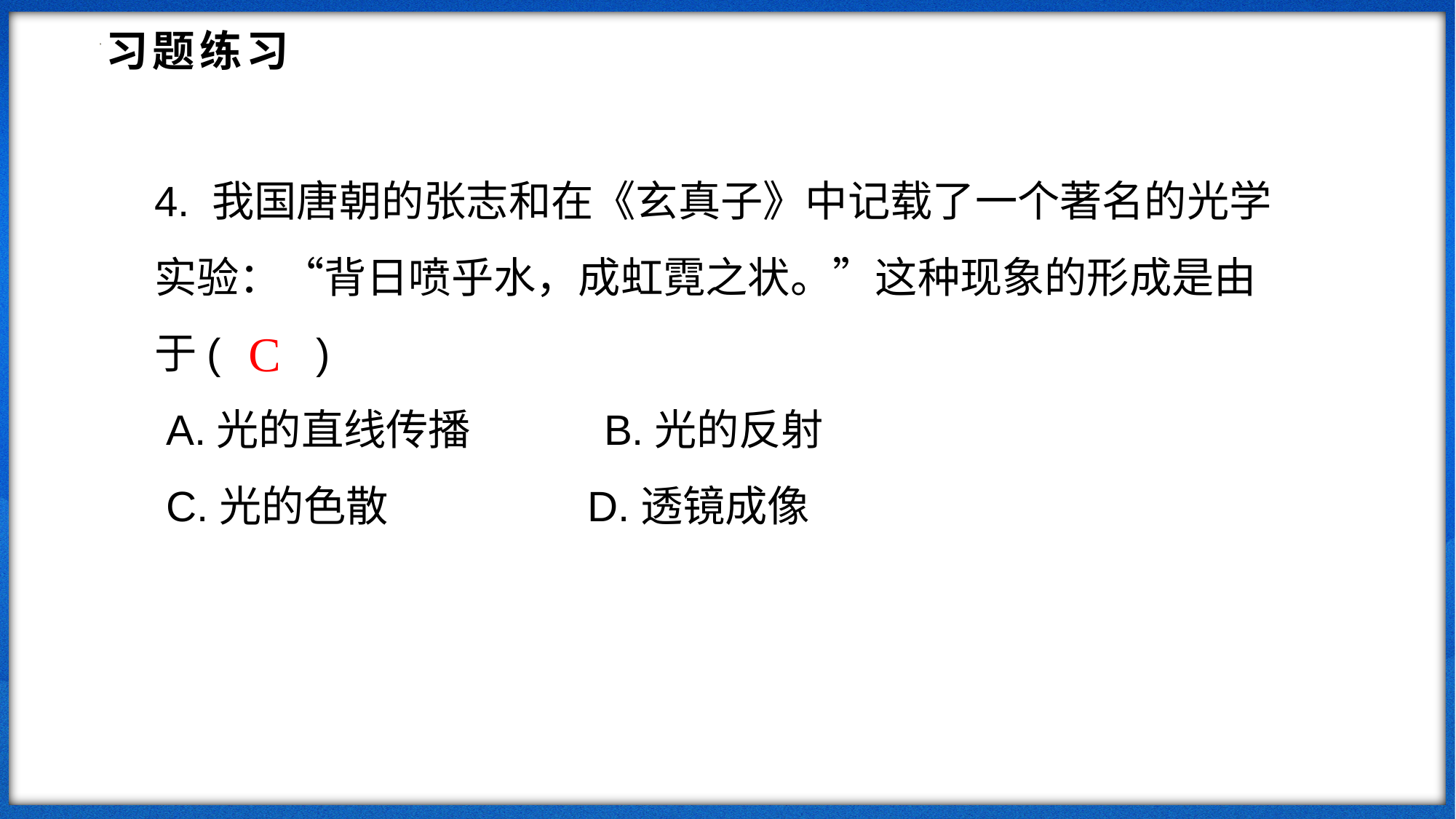

习题练习
4. 我国唐朝的张志和在《玄真子》中记载了一个著名的光学实验：“背日喷乎水，成虹霓之状。”这种现象的形成是由于(        )
 A.光的直线传播             B.光的反射
 C.光的色散                    D.透镜成像
C